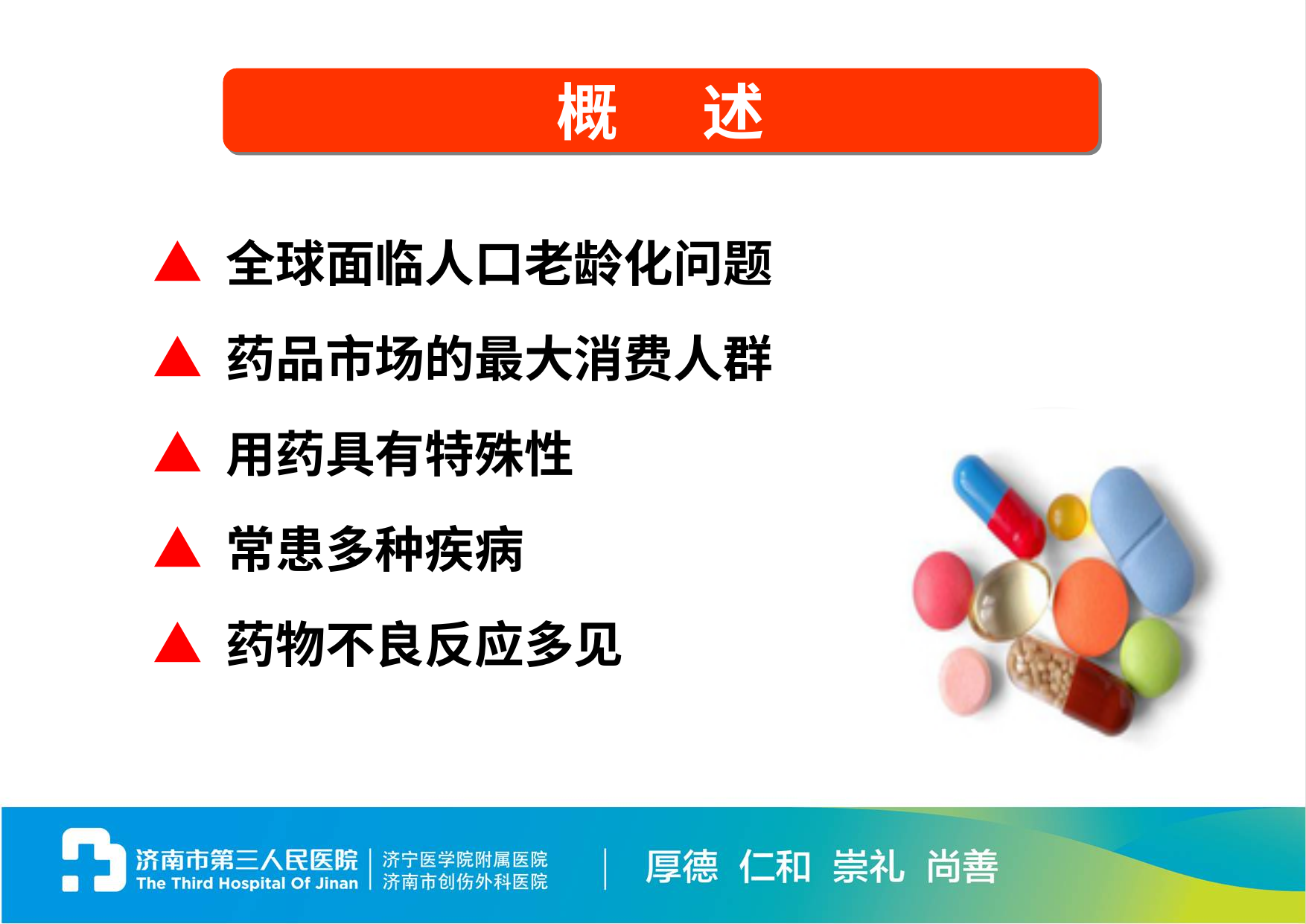

流行病学
概      述
 ▲ 全球面临人口老龄化问题
 ▲ 药品市场的最大消费人群
 ▲ 用药具有特殊性
 ▲ 常患多种疾病
 ▲ 药物不良反应多见